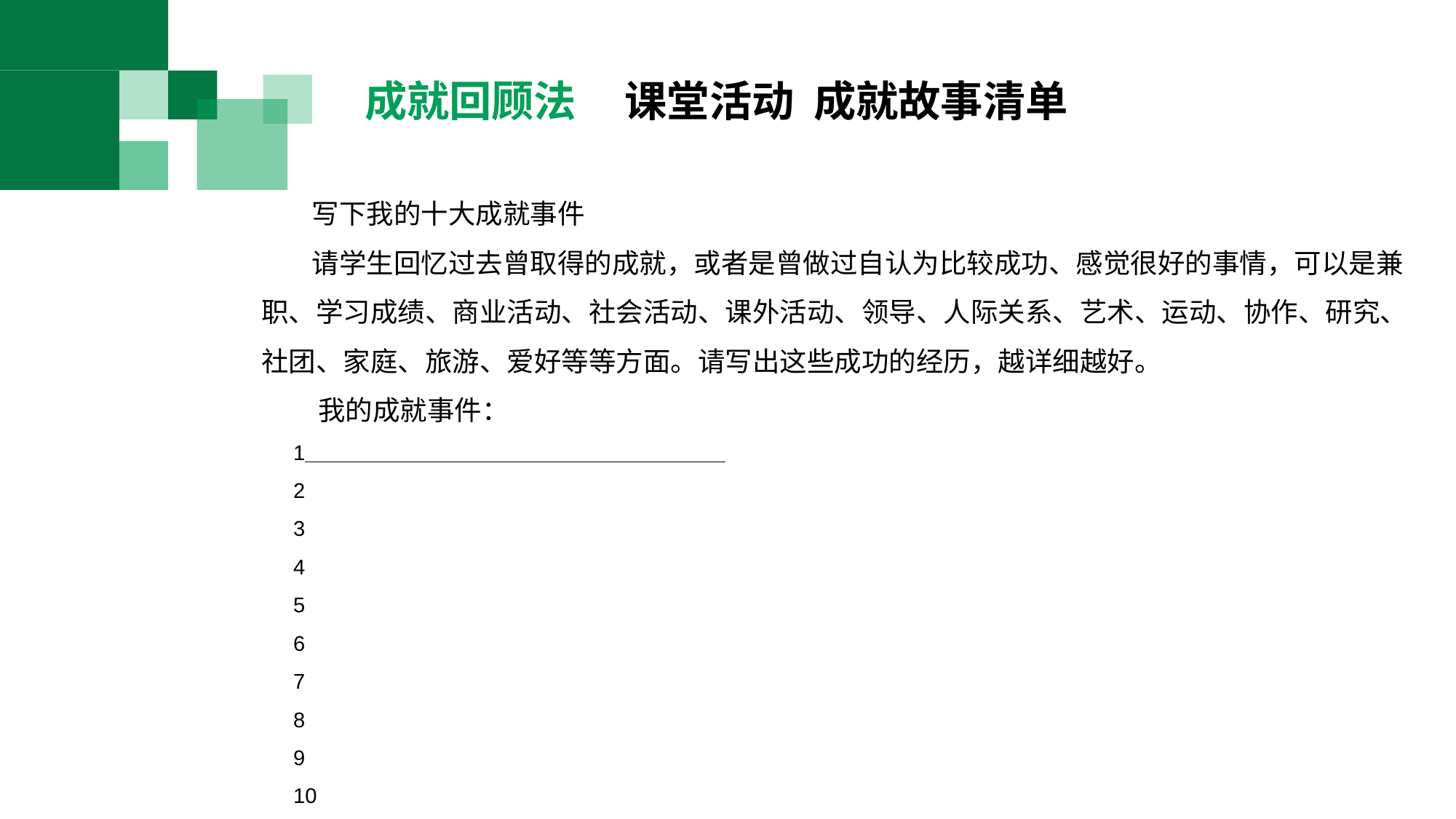

成就回顾法     课堂活动  成就故事清单

  写下我的十大成就事件
  请学生回忆过去曾取得的成就，或者是曾做过自认为比较成功、感觉很好的事情，可以是兼职、学习成绩、商业活动、社会活动、课外活动、领导、人际关系、艺术、运动、协作、研究、社团、家庭、旅游、爱好等等方面。请写出这些成功的经历，越详细越好。
   我的成就事件：
1
2
3
4
5
6
7
8
9
10